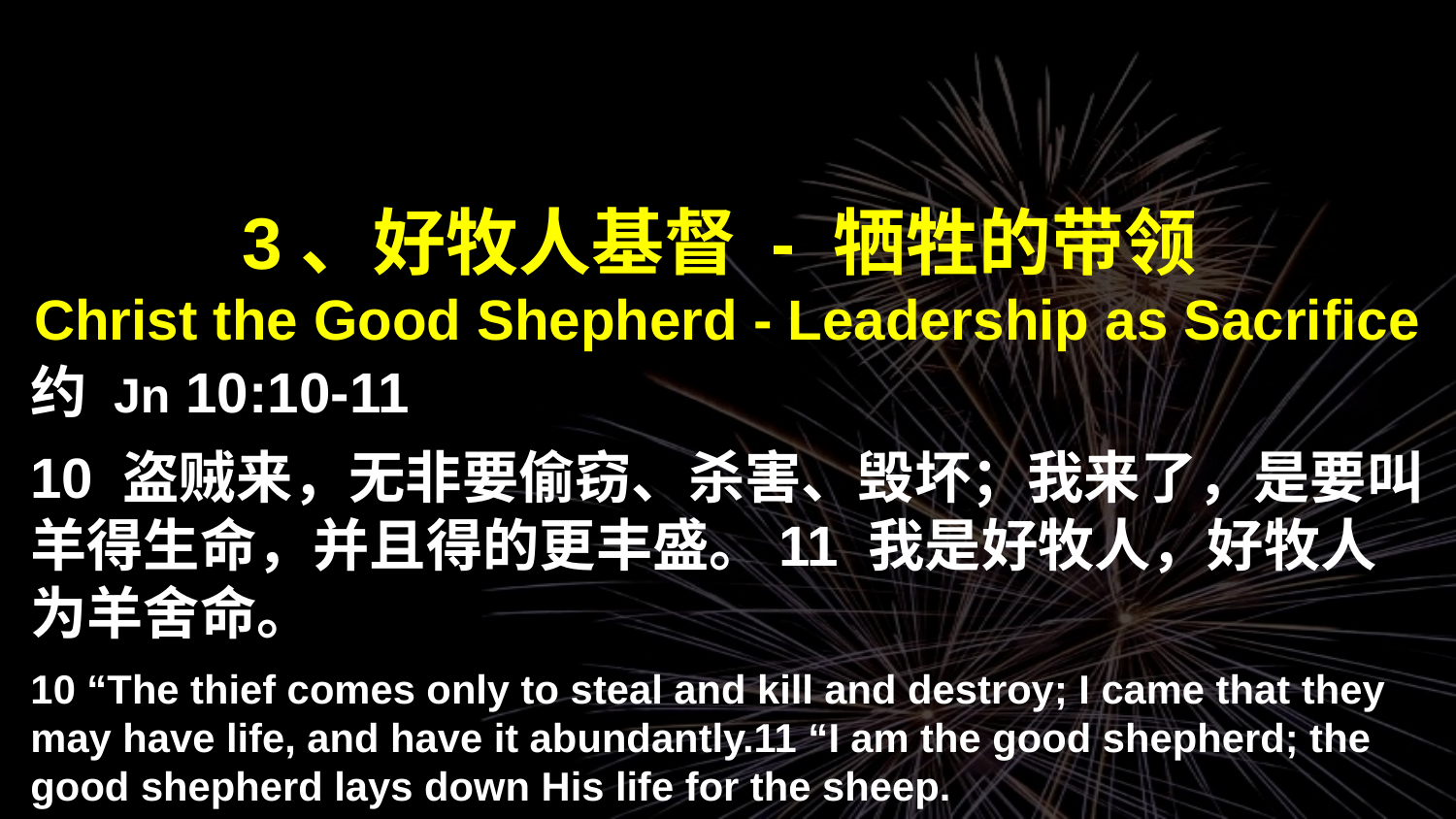

# 3、好牧人基督 - 牺牲的带领 Christ the Good Shepherd - Leadership as Sacrifice
约 Jn 10:10-11
10 盗贼来，无非要偷窃、杀害、毁坏；我来了，是要叫羊得生命，并且得的更丰盛。11 我是好牧人，好牧人为羊舍命。
10 “The thief comes only to steal and kill and destroy; I came that they may have life, and have it abundantly.11 “I am the good shepherd; the good shepherd lays down His life for the sheep.